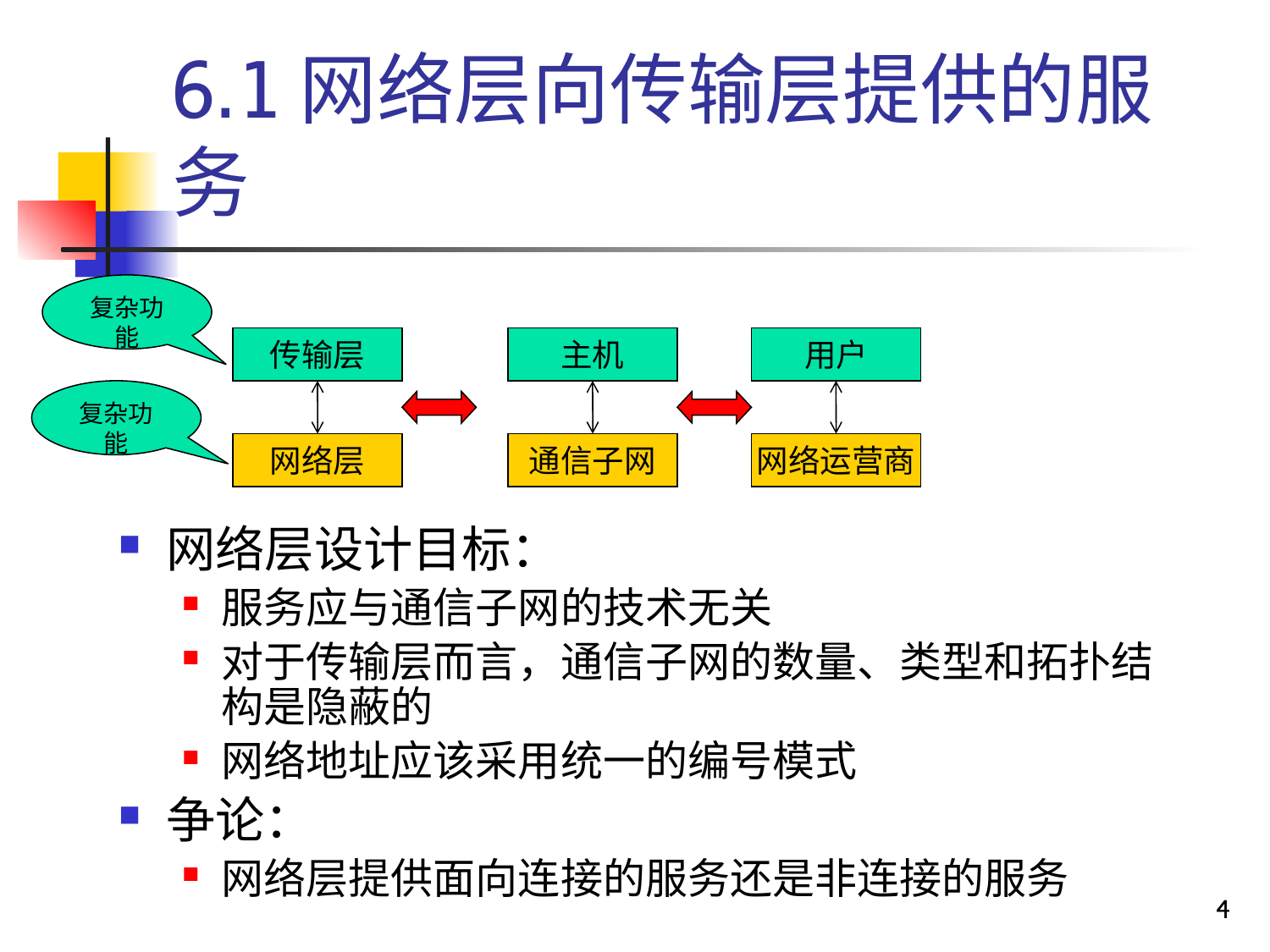

# 6.1网络层向传输层提供的服务
复杂功能
传输层
主机
用户
复杂功能

网络层
通信子网
网络运营商
网络层设计目标：
服务应与通信子网的技术无关
对于传输层而言，通信子网的数量、类型和拓扑结构是隐蔽的
网络地址应该采用统一的编号模式
争论：
网络层提供面向连接的服务还是非连接的服务
4